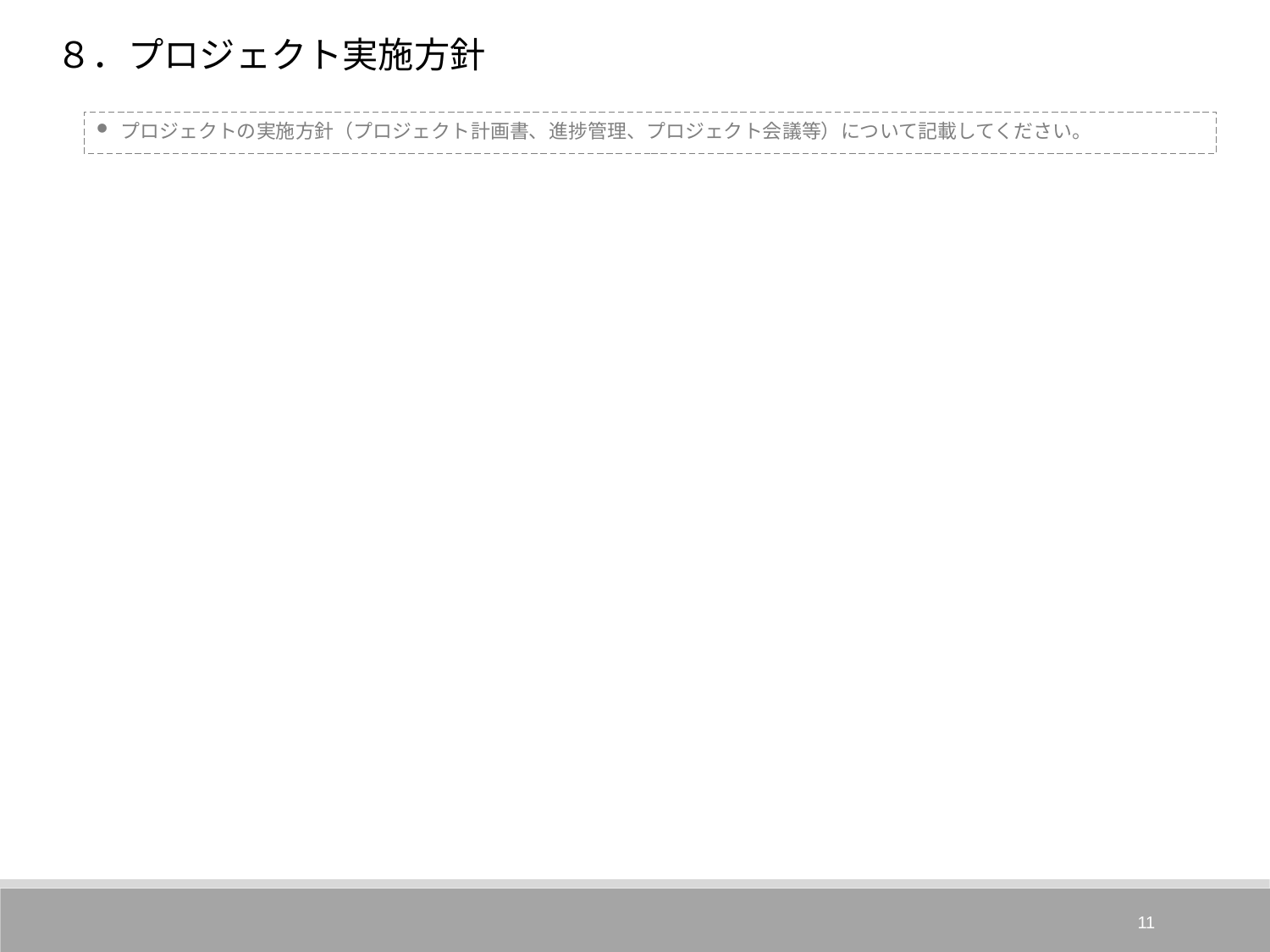

８．プロジェクト実施方針
プロジェクトの実施方針（プロジェクト計画書、進捗管理、プロジェクト会議等）について記載してください。
11